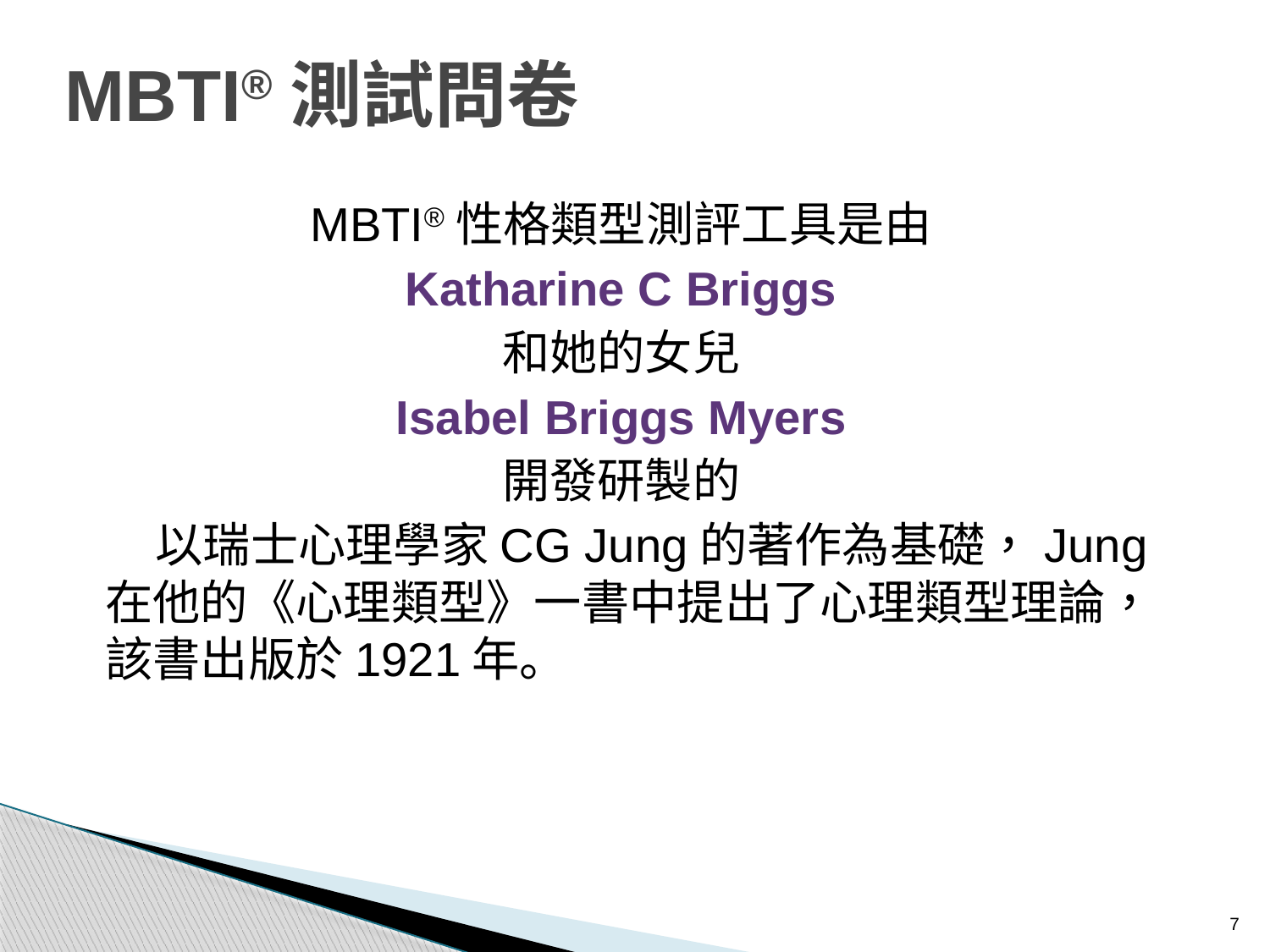

MBTI®測試問卷
MBTI®性格類型測評工具是由
Katharine C Briggs
和她的女兒
Isabel Briggs Myers
開發研製的
       以瑞士心理學家CG Jung的著作為基礎，Jung在他的《心理類型》一書中提出了心理類型理論，該書出版於1921年。
7